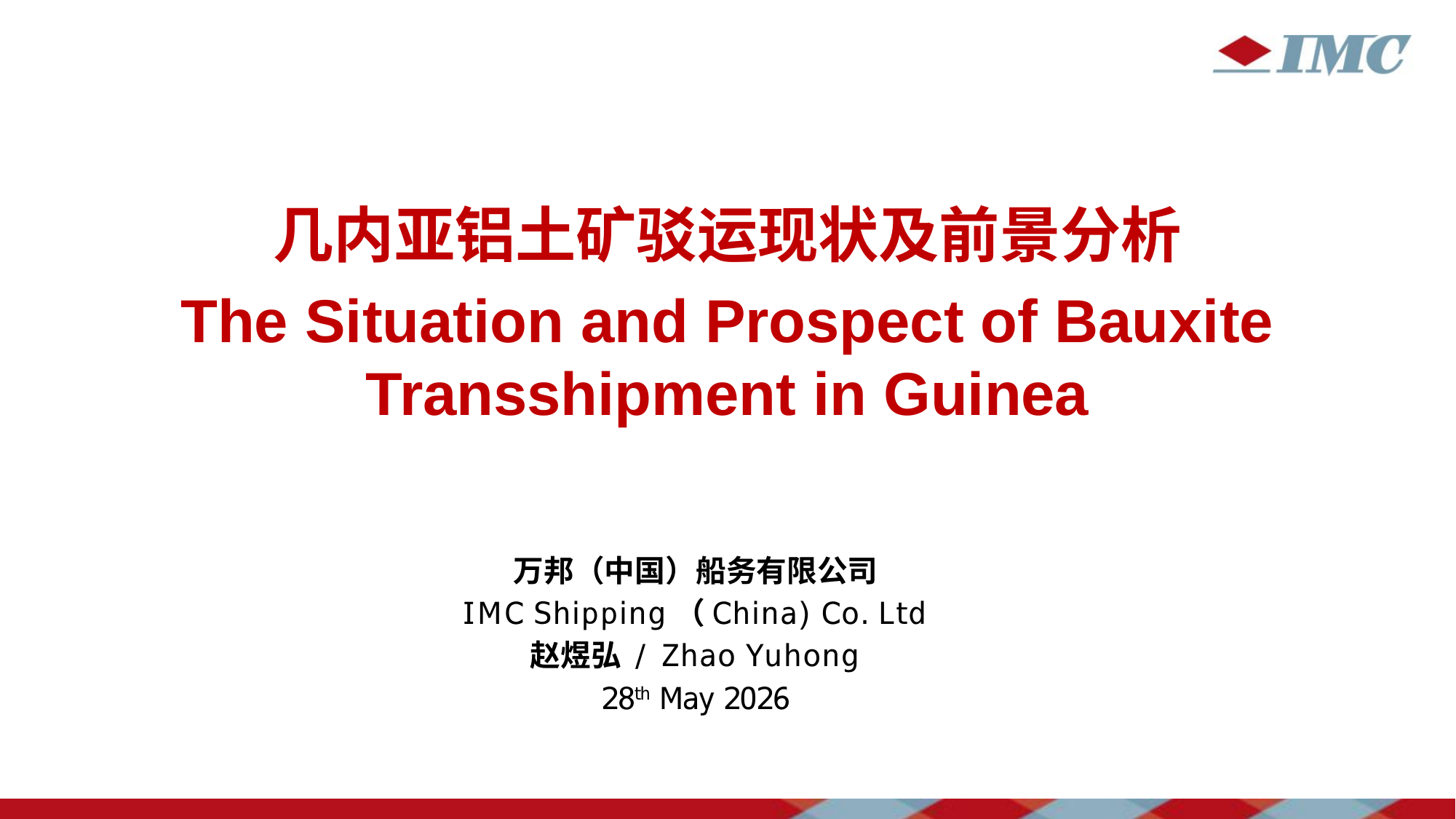

几内亚铝土矿驳运现状及前景分析
The Situation and Prospect of Bauxite Transshipment in Guinea

万邦（中国）船务有限公司
IMC Shipping（China) Co. Ltd
赵煜弘 / Zhao Yuhong
28th May 2026